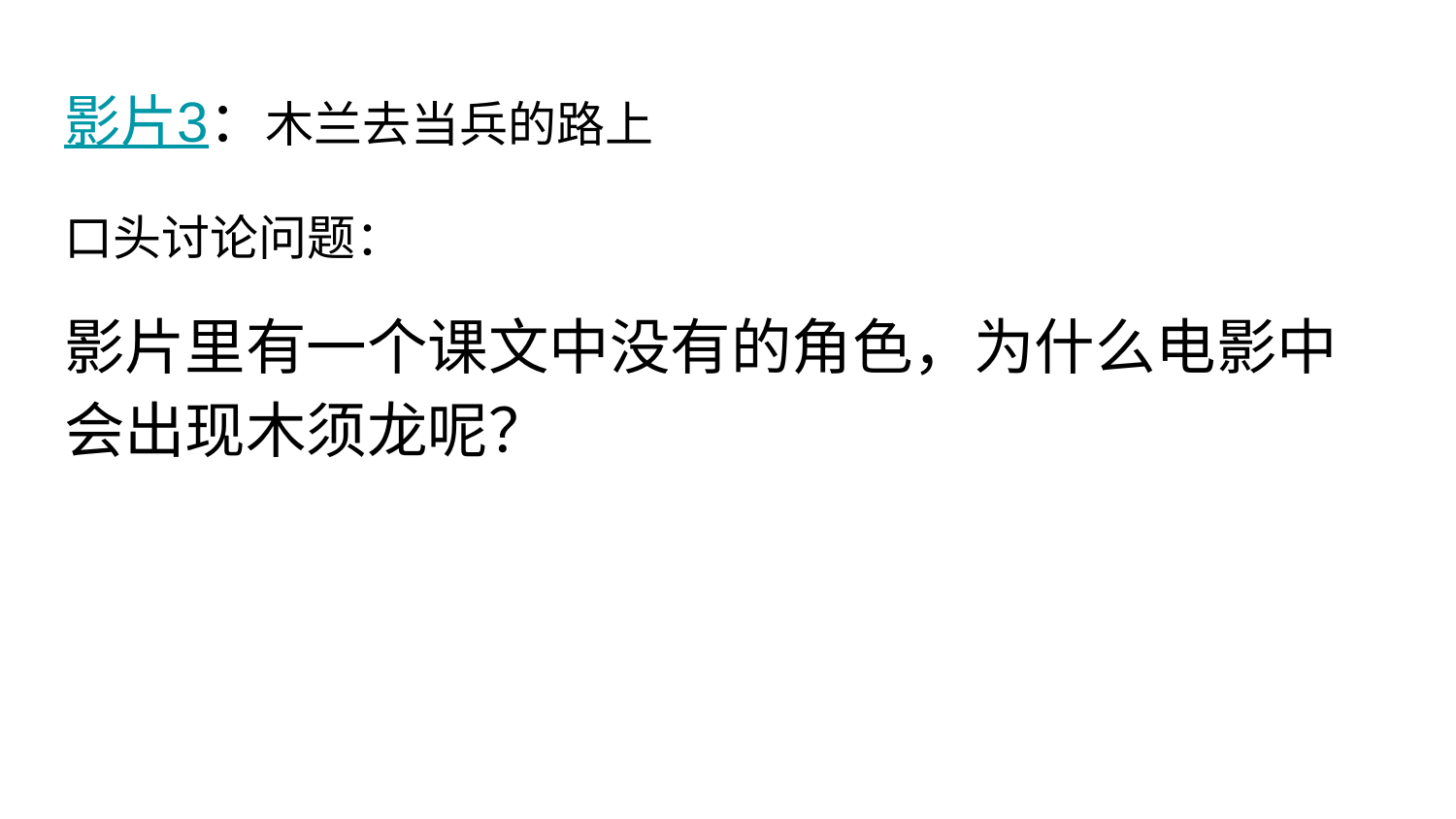

# 影片3：木兰去当兵的路上

口头讨论问题：
影片里有一个课文中没有的角色，为什么电影中会出现木须龙呢？